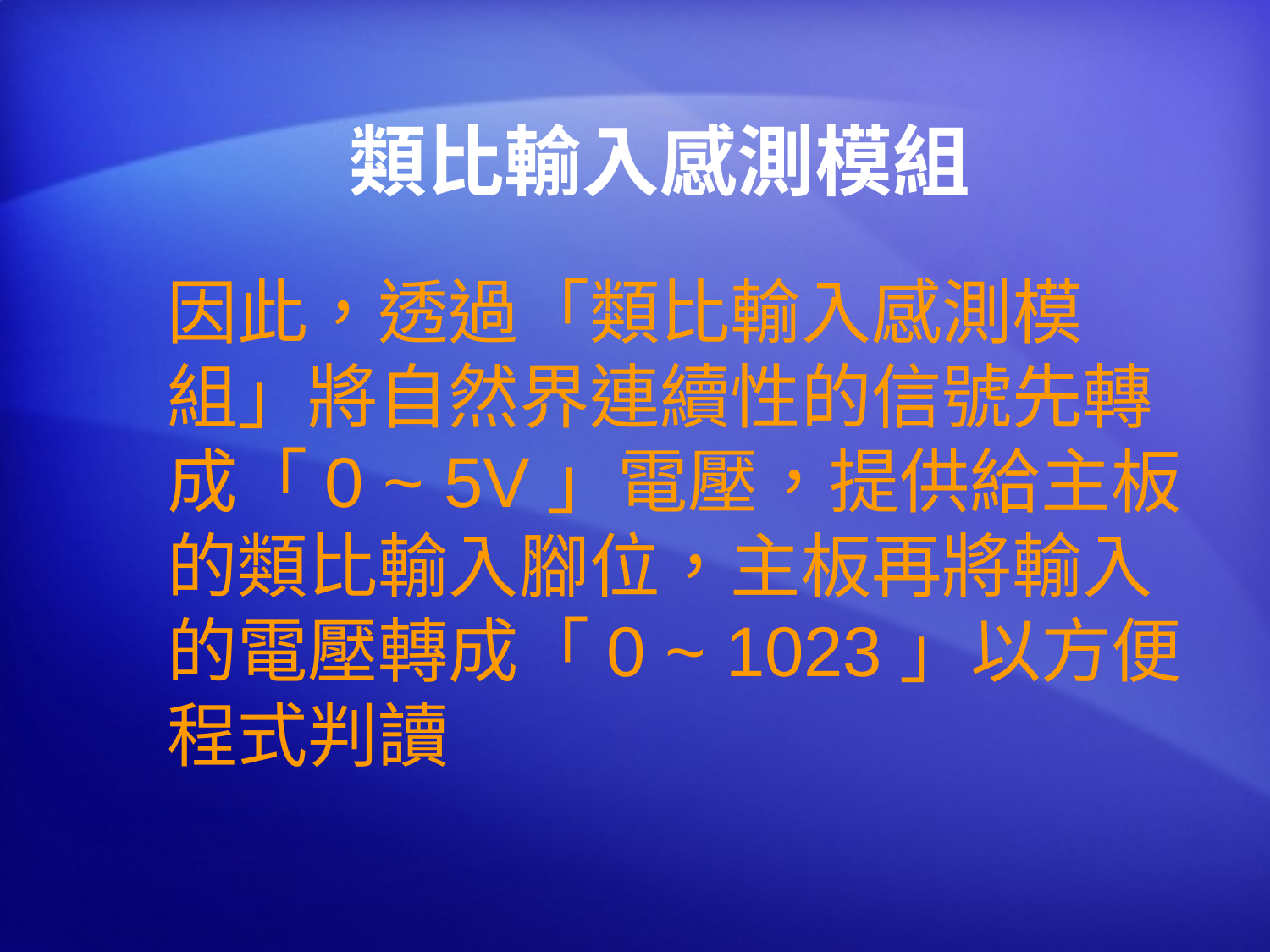

# 類比輸入感測模組
因此，透過「類比輸入感測模組」將自然界連續性的信號先轉成「0 ~ 5V」電壓，提供給主板的類比輸入腳位，主板再將輸入的電壓轉成「0 ~ 1023」以方便程式判讀